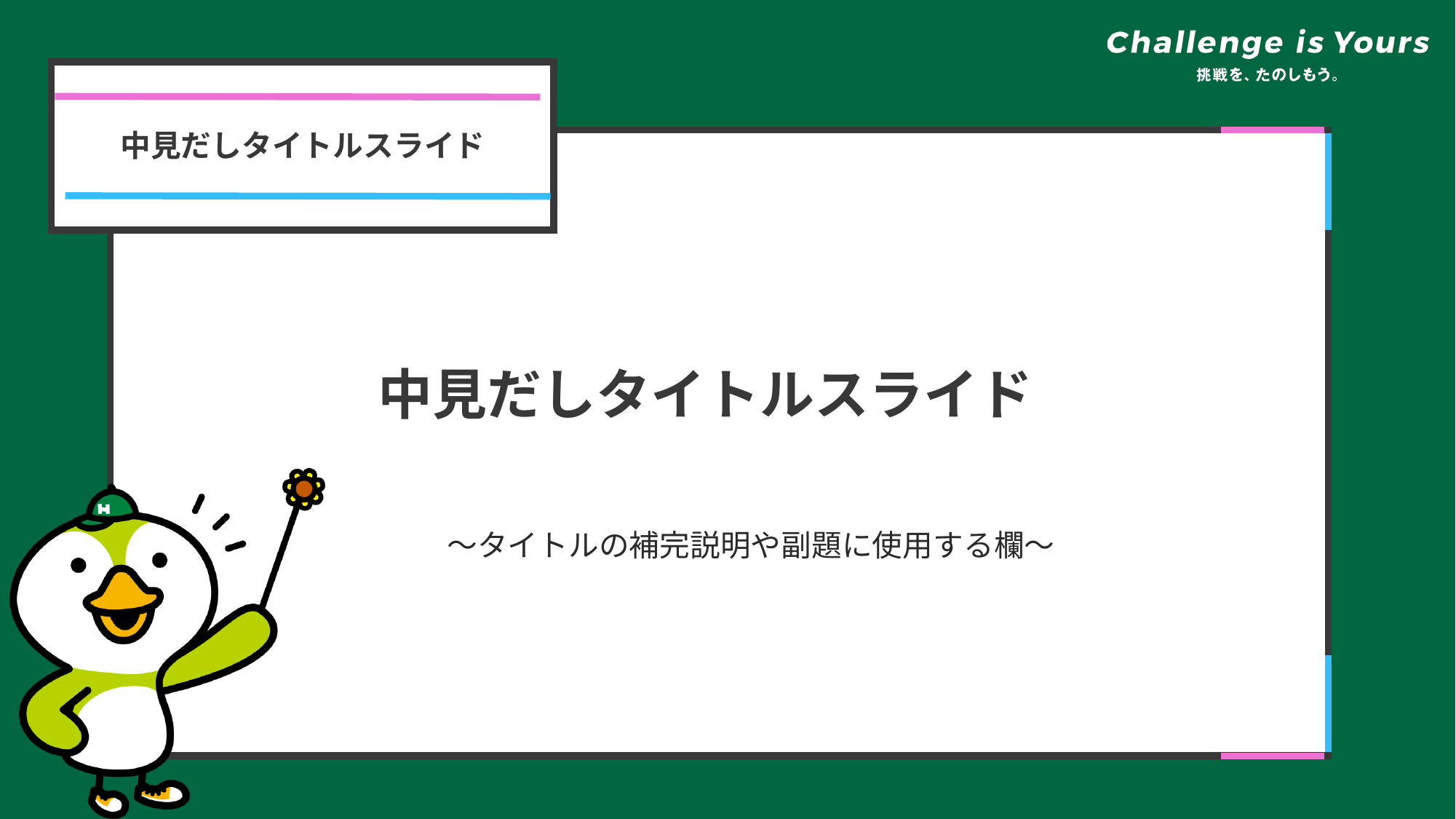

中見だしタイトルスライド

# 中見だしタイトルスライド
～タイトルの補完説明や副題に使用する欄～